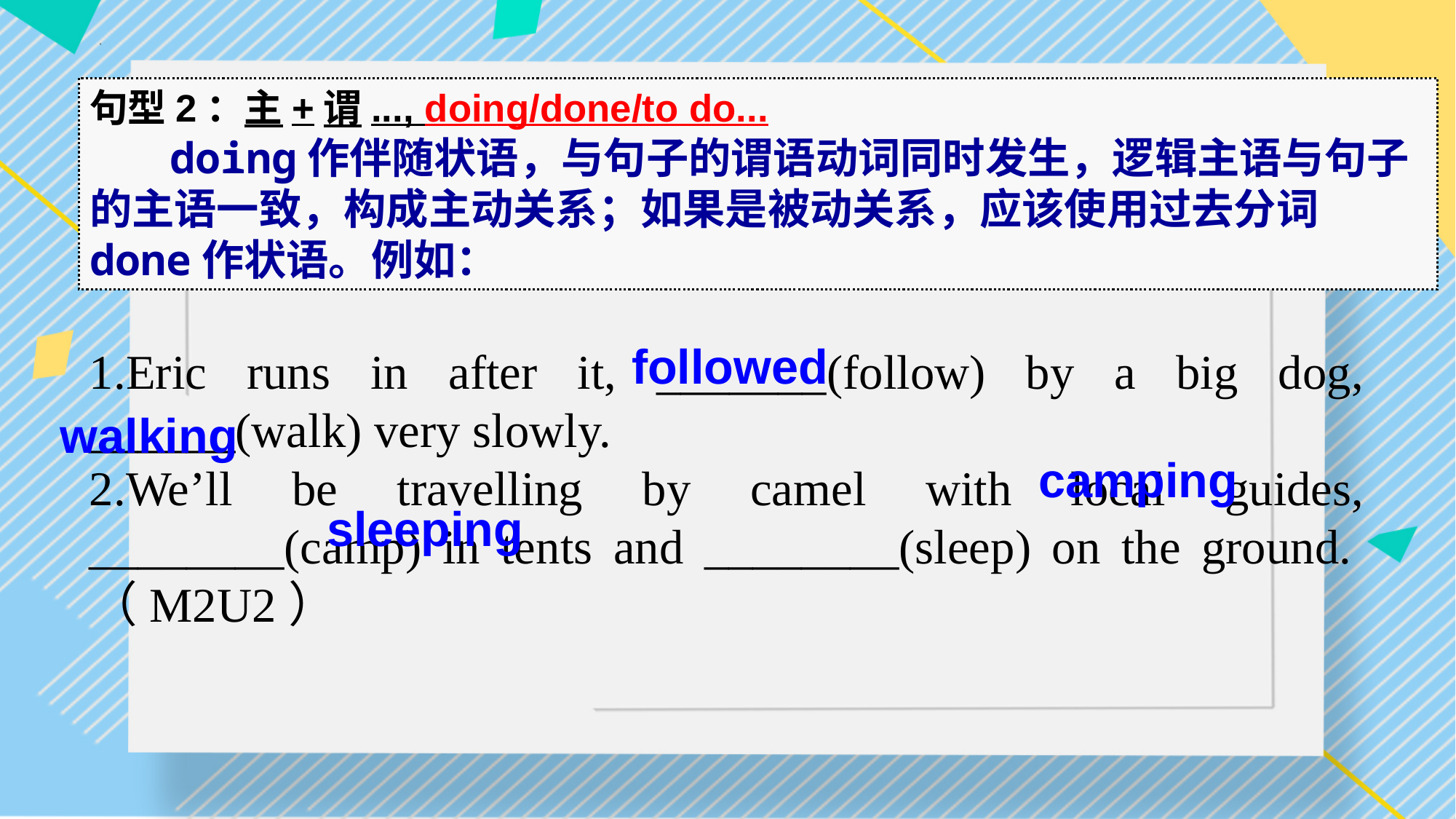

句型2：主+谓..., doing/done/to do...

    doing作伴随状语，与句子的谓语动词同时发生，逻辑主语与句子的主语一致，构成主动关系；如果是被动关系，应该使用过去分词done作状语。例如：

1.Eric runs in after it, _______(follow) by a big dog, ______(walk) very slowly.
2.We’ll be travelling by camel with local guides, ________(camp) in tents and ________(sleep) on the ground.（M2U2）

 followed
 walking
 camping
sleeping